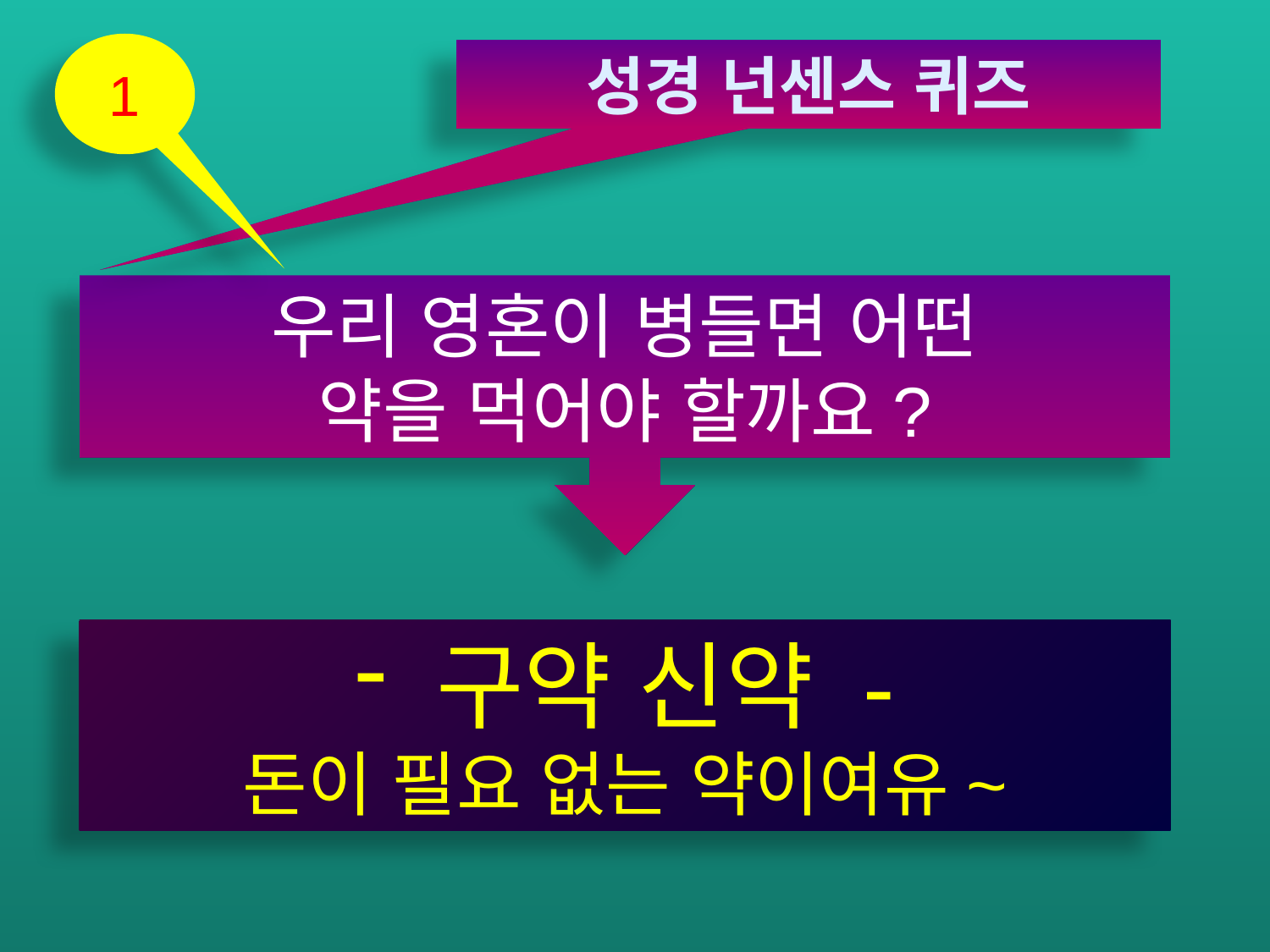

1
성경 넌센스 퀴즈
우리 영혼이 병들면 어떤
약을 먹어야 할까요?
 구약 신약 -
돈이 필요 없는 약이여유~